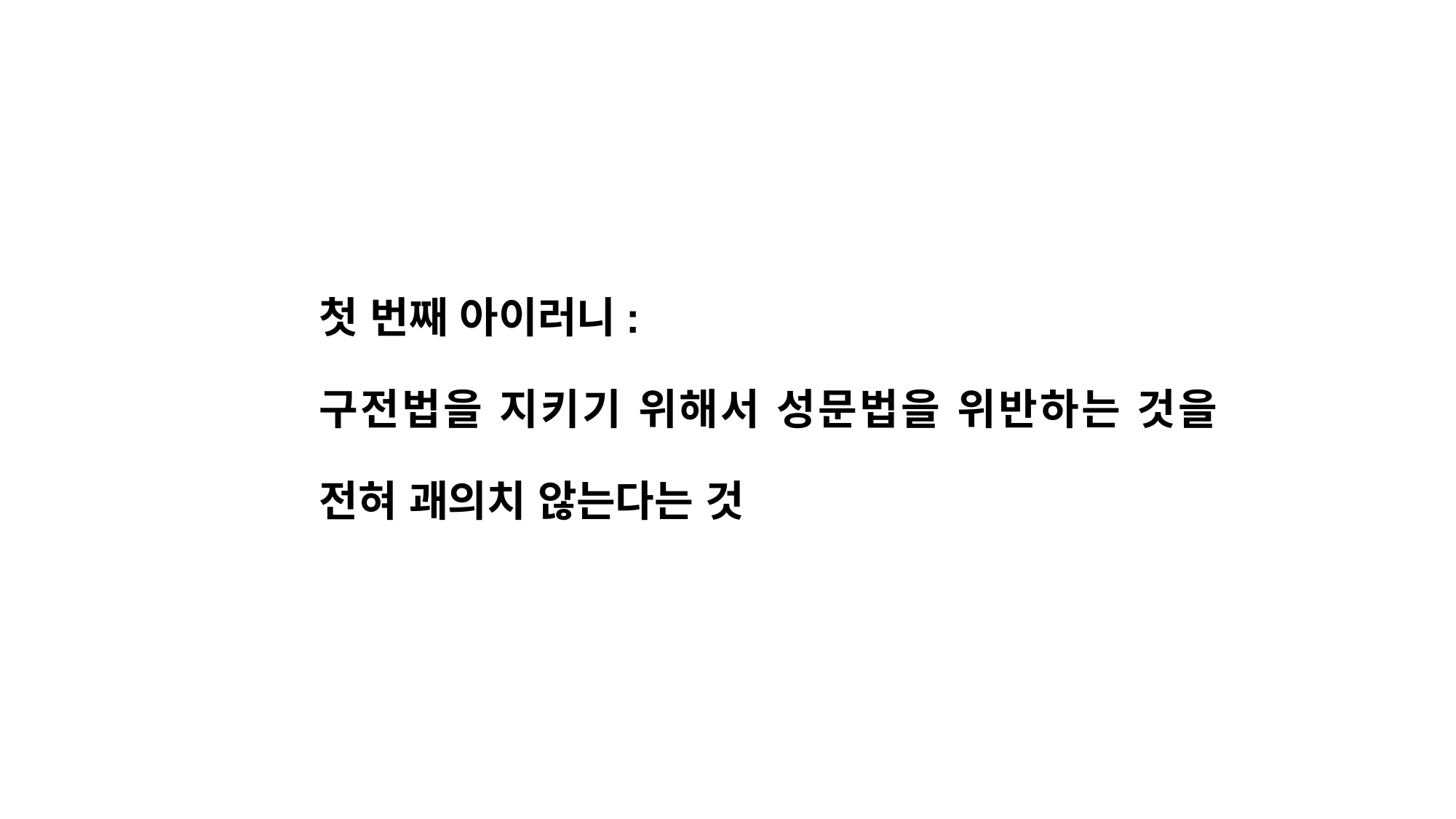

첫 번째 아이러니:
구전법을 지키기 위해서 성문법을 위반하는 것을 전혀 괘의치 않는다는 것